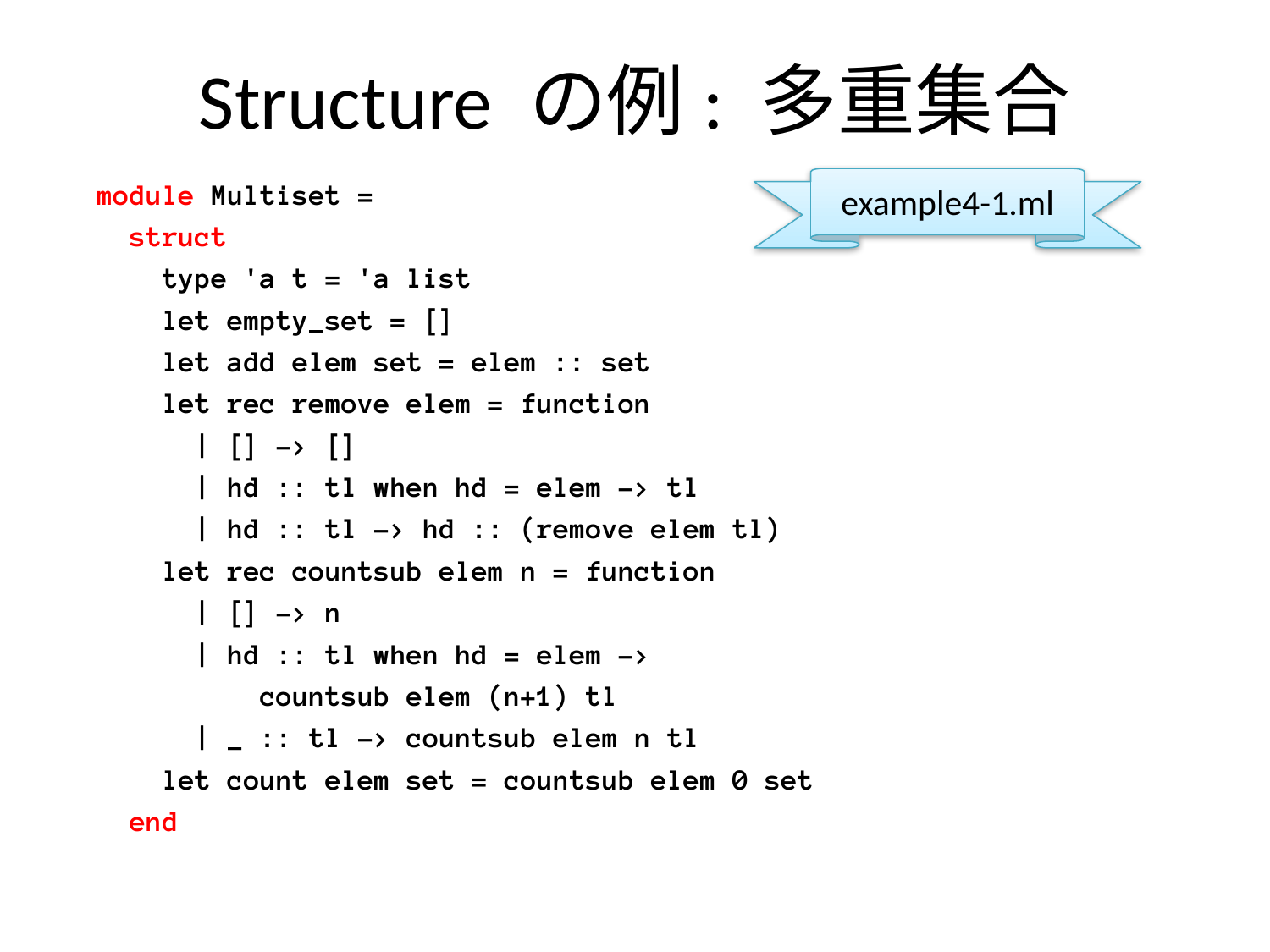

# Structure の例: 多重集合
module Multiset =
  struct
    type 'a t = 'a list
    let empty_set = []
    let add elem set = elem :: set
    let rec remove elem = function
      | [] -> []
      | hd :: tl when hd = elem -> tl
      | hd :: tl -> hd :: (remove elem tl)
    let rec countsub elem n = function
      | [] -> n
      | hd :: tl when hd = elem ->
          countsub elem (n+1) tl
      | _ :: tl -> countsub elem n tl
    let count elem set = countsub elem 0 set
  end
example4-1.ml